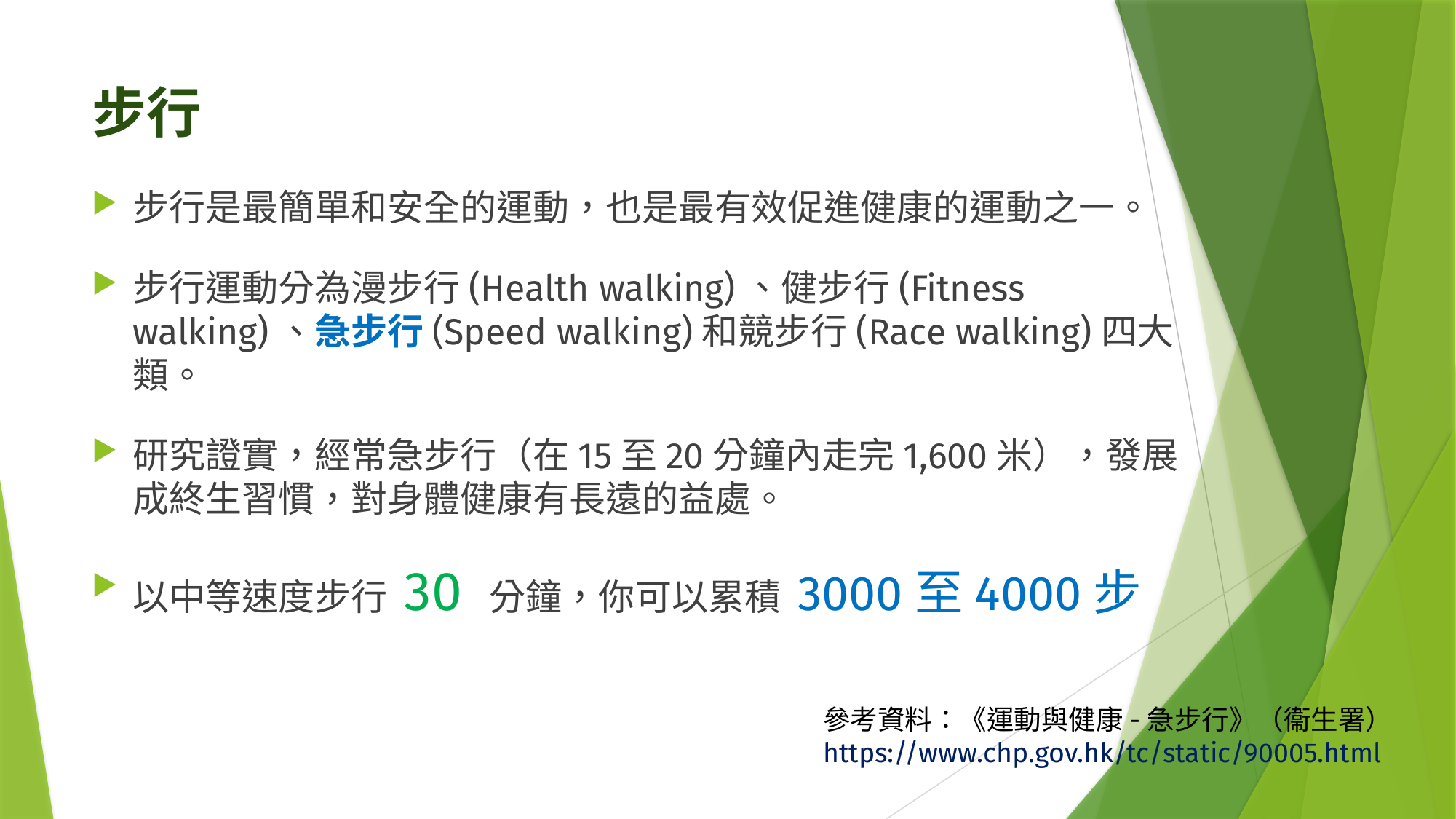

# 步行
步行是最簡單和安全的運動，也是最有效促進健康的運動之一。
步行運動分為漫步行(Health walking)、健步行(Fitness walking)、急步行(Speed walking)和競步行(Race walking)四大類。
研究證實，經常急步行（在15至20分鐘內走完1,600米），發展成終生習慣，對身體健康有長遠的益處。
以中等速度步行 30 分鐘，你可以累積 3000至4000步

參考資料：《運動與健康-急步行》（衞生署）
https://www.chp.gov.hk/tc/static/90005.html